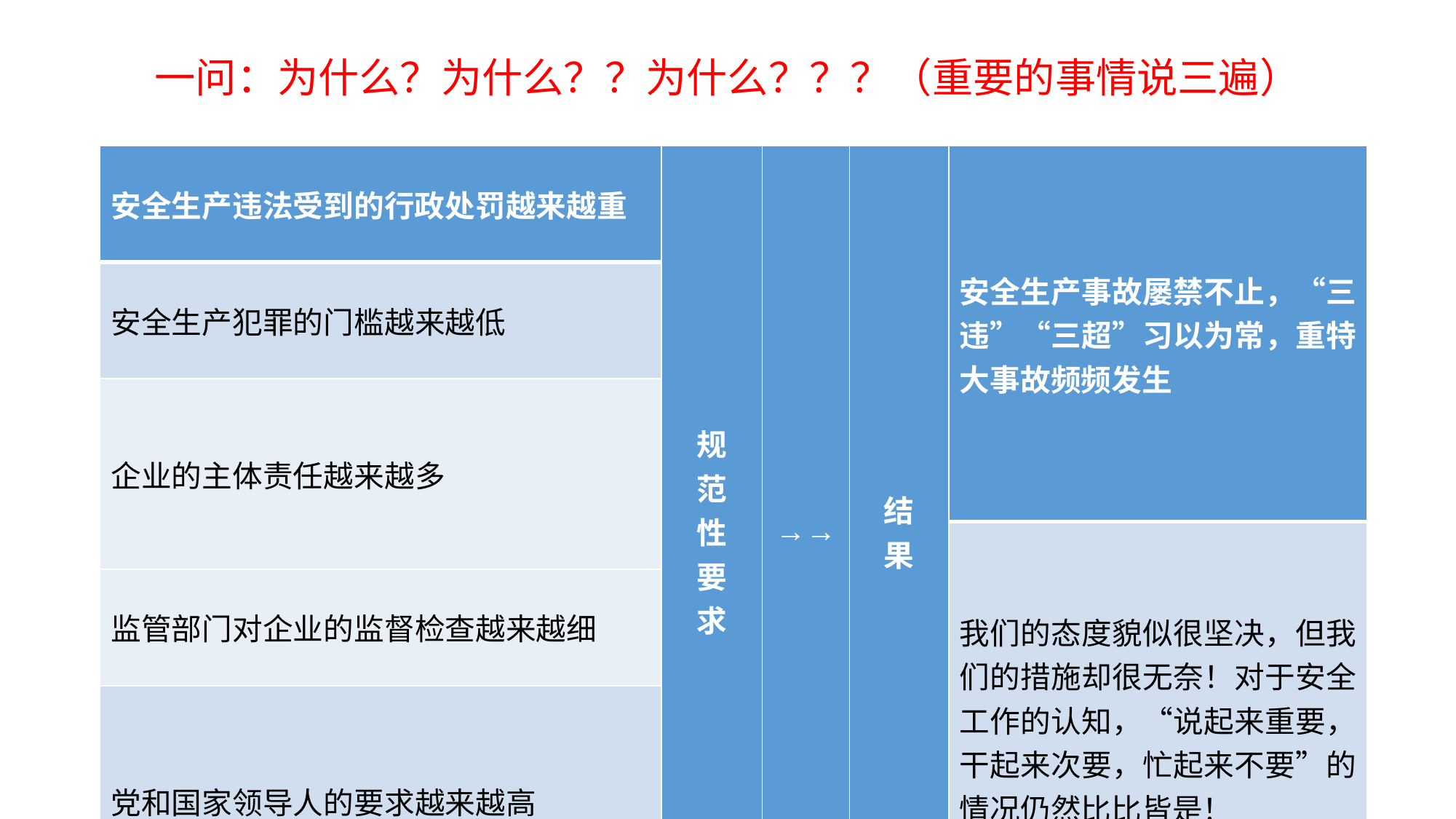

# 一问：为什么？为什么？？为什么？？？（重要的事情说三遍）
| 安全生产违法受到的行政处罚越来越重 | 规 范 性 要 求 | →→ | 结 果 | 安全生产事故屡禁不止，“三违”“三超”习以为常，重特大事故频频发生 |
| --- | --- | --- | --- | --- |
| 安全生产犯罪的门槛越来越低 |  |  |  |  |
| 企业的主体责任越来越多 |  |  |  | 我们的态度貌似很坚决，但我们的措施却很无奈！对于安全工作的认知，“说起来重要，干起来次要，忙起来不要”的情况仍然比比皆是！ |
|  |  |  |  | 我们的态度貌似很坚决，但我们的措施却很无奈！对于安全工作的认知，“说起来重要，干起来次要，忙起来不要”的情况仍然比比皆是！ |
| 监管部门对企业的监督检查越来越细 |  |  |  |  |
| 党和国家领导人的要求越来越高 |  |  |  |  |